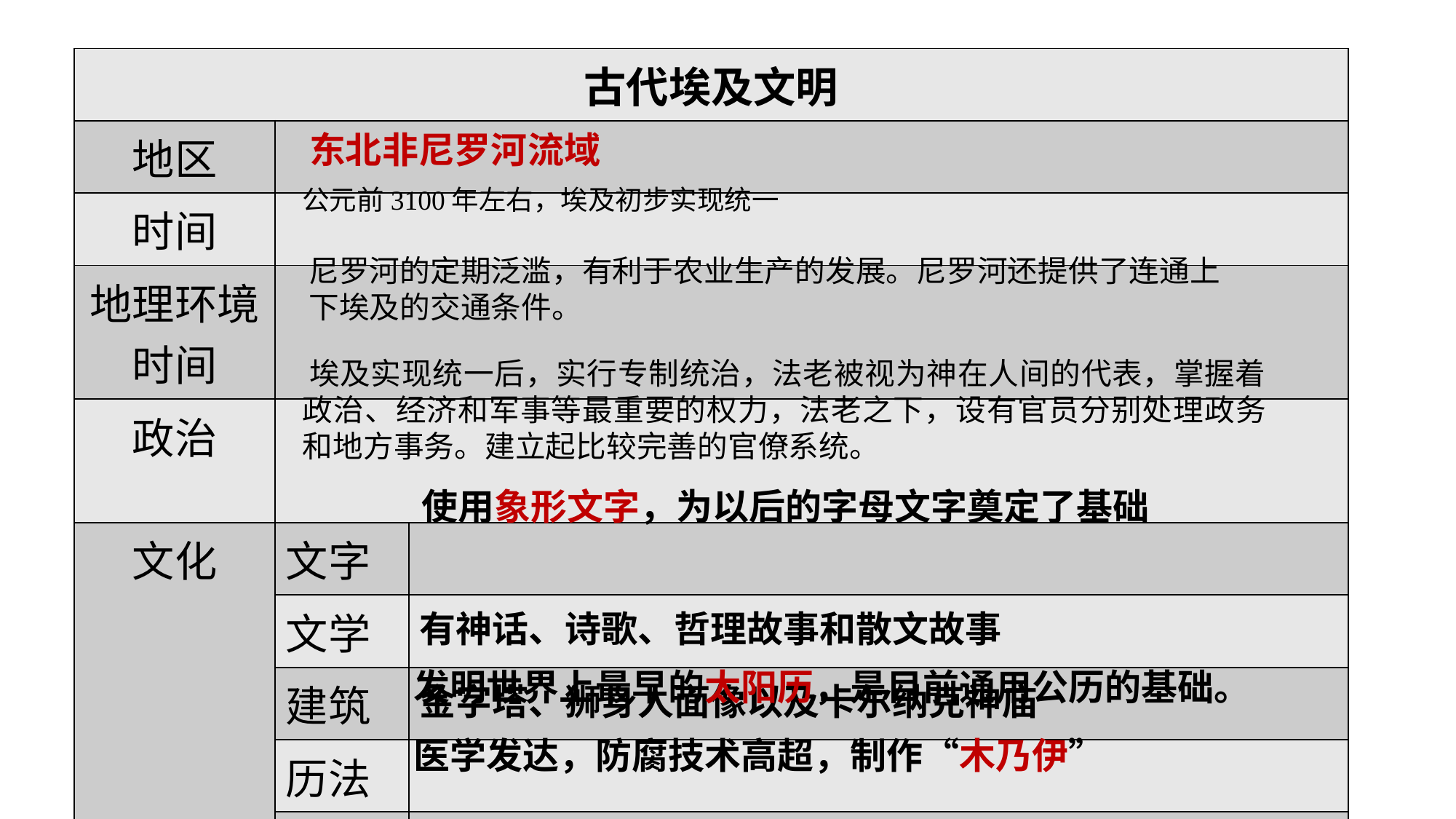

| 古代埃及文明 |  |  |
| --- | --- | --- |
| 地区 |  |  |
| 时间 |  |  |
| 地理环境 时间 |  |  |
| 政治 |  |  |
| 文化 | 文字 |  |
|  | 文学 | 有神话、诗歌、哲理故事和散文故事 |
|  | 建筑 | 金字塔、狮身人面像以及卡尔纳克神庙 |
|  | 历法 |  |
|  | 医学 |  |
东北非尼罗河流域
公元前3100年左右，埃及初步实现统一
尼罗河的定期泛滥，有利于农业生产的发展。尼罗河还提供了连通上下埃及的交通条件。
    埃及实现统一后，实行专制统治，法老被视为神在人间的代表，掌握着政治、经济和军事等最重要的权力，法老之下，设有官员分别处理政务和地方事务。建立起比较完善的官僚系统。
使用象形文字，为以后的字母文字奠定了基础
发明世界上最早的太阳历，是目前通用公历的基础。
医学发达，防腐技术高超，制作“木乃伊”